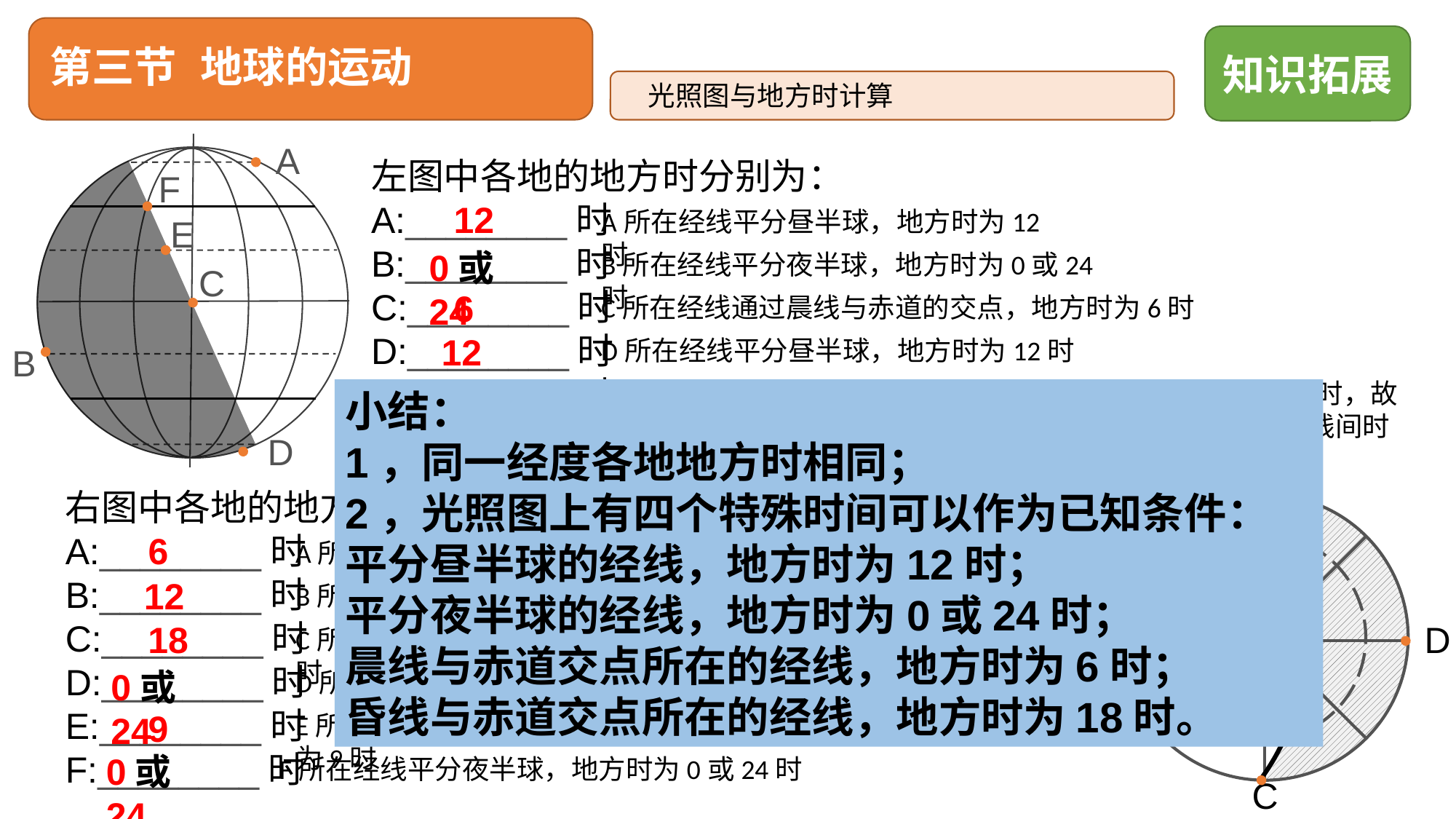

# 第三节  地球的运动
知识拓展
光照图与地方时计算

A

F

E

C

B

D

左图中各地的地方时分别为：
A:________时
B:________时
C:________时
D:________时
E:________时
F:________时
12
A所在经线平分昼半球，地方时为12时
0或24
B所在经线平分夜半球，地方时为0或24时
6
C所在经线通过晨线与赤道的交点，地方时为6时
12
D所在经线平分昼半球，地方时为12时
5
E所在经线将这半个地球12等分，每两条经线间时差为1小时，故地方时为5时；F所在经线将这半个地球6等分，每两条经线间时差为2小时，故地方时为4时。
小结：
1，同一经度各地地方时相同；
2，光照图上有四个特殊时间可以作为已知条件：
平分昼半球的经线，地方时为12时；
平分夜半球的经线，地方时为0或24时；
晨线与赤道交点所在的经线，地方时为6时；
昏线与赤道交点所在的经线，地方时为18时。
4

A

E

F

D
B
C
右图中各地的地方时分别为：
A:________时
B:________时
C:________时
D:________时
E:________时
F:________时

6
A所在经线通过晨线与赤道的交点，地方时为6时

12
B所在经线平分昼半球，地方时为12时
18
C所在经线通过昏线与赤道的交点，地方时为18时

0或24
D所在经线平分夜半球，地方时为0或24时
9
E所在经线与A和B所在经线经度差为45°，时差3小时，地方时为9时
0或24
F所在经线平分夜半球，地方时为0或24时